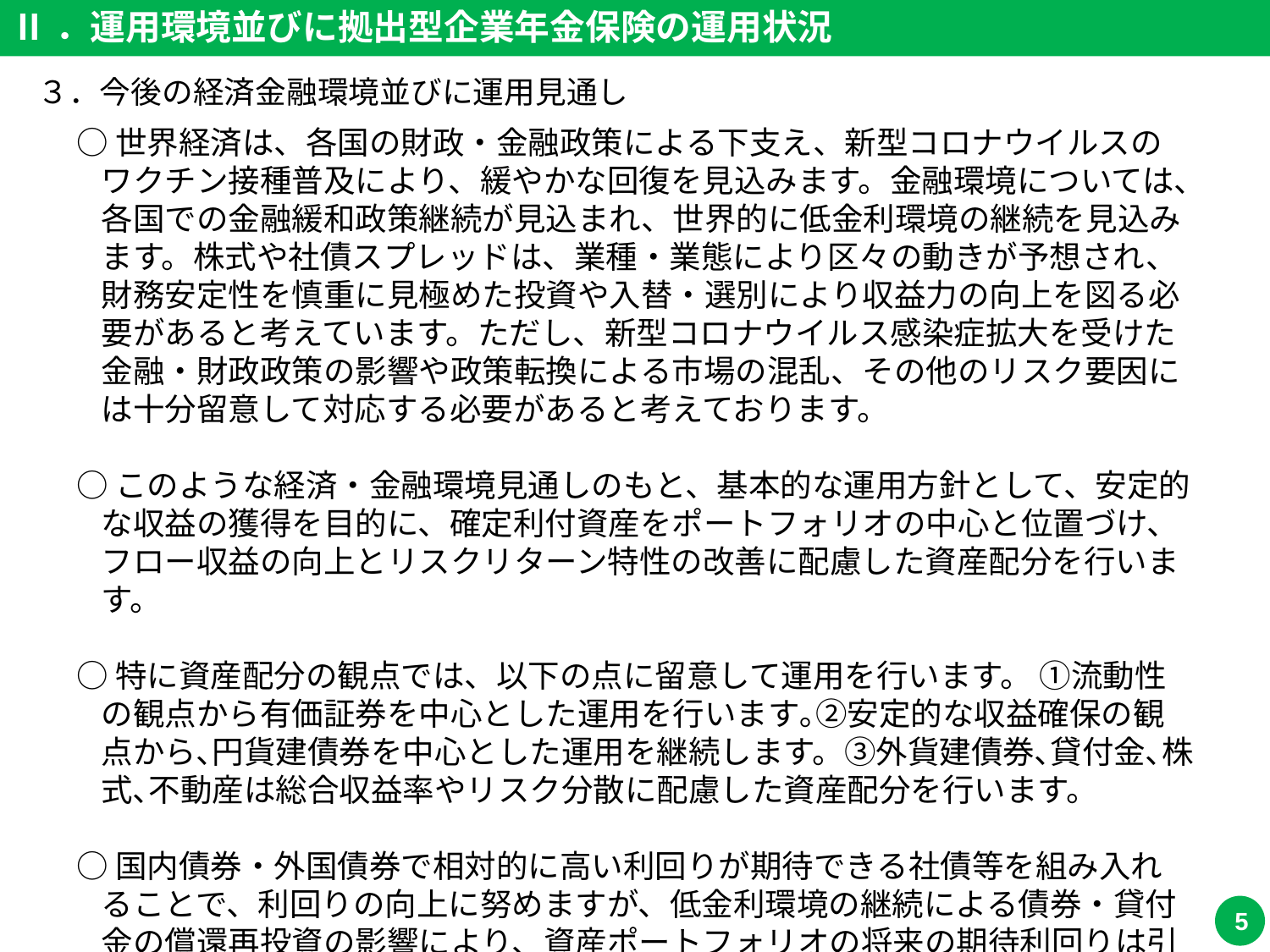

# Ⅱ．運用環境並びに拠出型企業年金保険の運用状況
３．今後の経済金融環境並びに運用見通し
○世界経済は、各国の財政・金融政策による下支え、新型コロナウイルスのワクチン接種普及により、緩やかな回復を見込みます。金融環境については、各国での金融緩和政策継続が見込まれ、世界的に低金利環境の継続を見込みます。株式や社債スプレッドは、業種・業態により区々の動きが予想され、財務安定性を慎重に見極めた投資や入替・選別により収益力の向上を図る必要があると考えています。ただし、新型コロナウイルス感染症拡大を受けた金融・財政政策の影響や政策転換による市場の混乱、その他のリスク要因には十分留意して対応する必要があると考えております。

○このような経済・金融環境見通しのもと、基本的な運用方針として、安定的な収益の獲得を目的に、確定利付資産をポートフォリオの中心と位置づけ、フロー収益の向上とリスクリターン特性の改善に配慮した資産配分を行います。

○特に資産配分の観点では、以下の点に留意して運用を行います。 ①流動性の観点から有価証券を中心とした運用を行います｡②安定的な収益確保の観点から､円貨建債券を中心とした運用を継続します。③外貨建債券､貸付金､株式､不動産は総合収益率やリスク分散に配慮した資産配分を行います。

○国内債券・外国債券で相対的に高い利回りが期待できる社債等を組み入れることで、利回りの向上に努めますが、低金利環境の継続による債券・貸付金の償還再投資の影響により、資産ポートフォリオの将来の期待利回りは引き続き緩やかな低下が見込まれます。

5